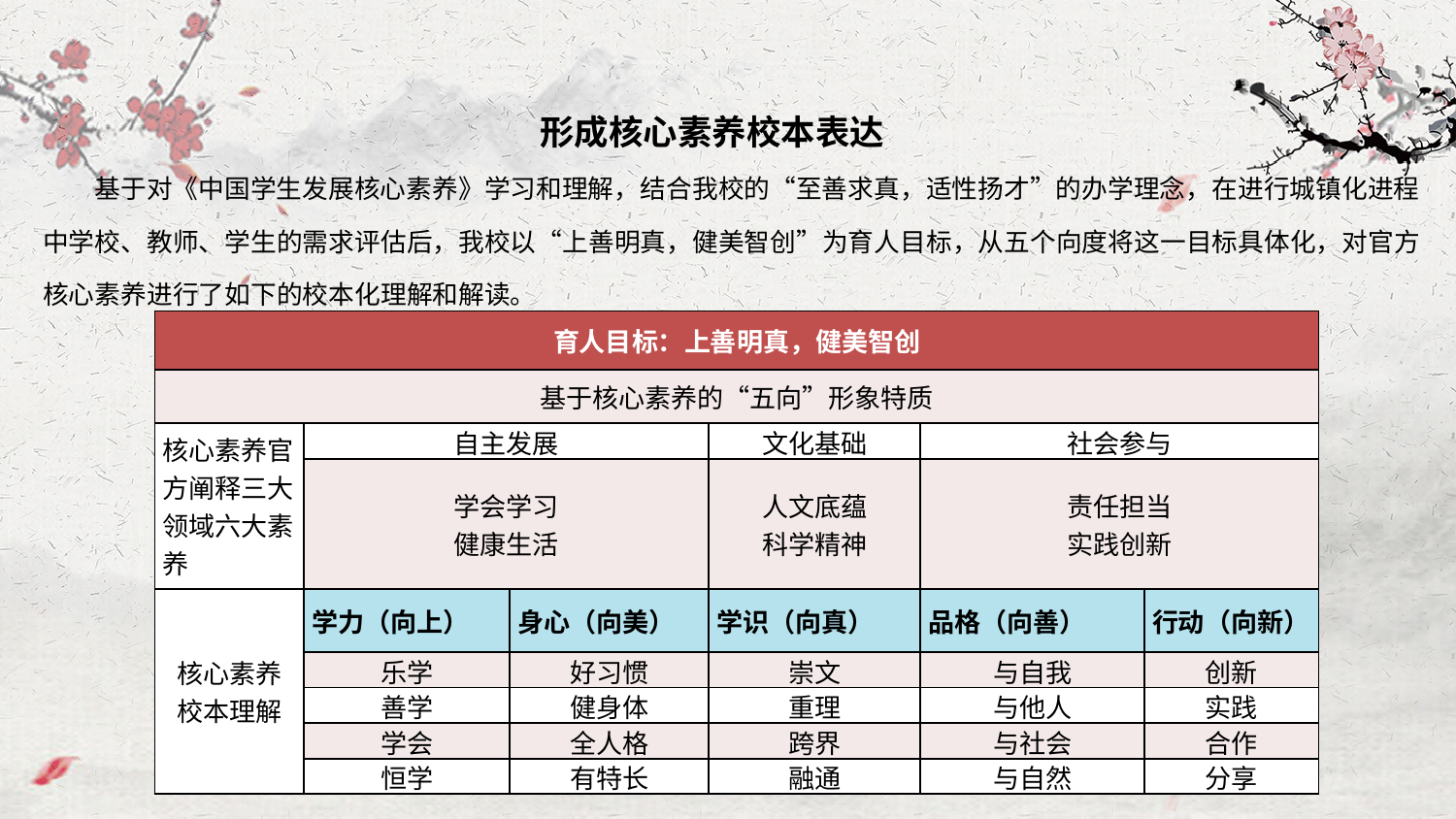

形成核心素养校本表达
基于对《中国学生发展核心素养》学习和理解，结合我校的“至善求真，适性扬才”的办学理念，在进行城镇化进程中学校、教师、学生的需求评估后，我校以“上善明真，健美智创”为育人目标，从五个向度将这一目标具体化，对官方核心素养进行了如下的校本化理解和解读。
| 育人目标：上善明真，健美智创 |  |  |  |  |  |
| --- | --- | --- | --- | --- | --- |
| 基于核心素养的“五向”形象特质 |  |  |  |  |  |
| 核心素养官方阐释三大领域六大素养 | 自主发展 |  | 文化基础 | 社会参与 |  |
|  | 学会学习 健康生活 |  | 人文底蕴 科学精神 | 责任担当 实践创新 |  |
| 核心素养 校本理解 | 学力（向上） | 身心（向美） | 学识（向真） | 品格（向善） | 行动（向新） |
|  | 乐学 | 好习惯 | 崇文 | 与自我 | 创新 |
|  | 善学 | 健身体 | 重理 | 与他人 | 实践 |
|  | 学会 | 全人格 | 跨界 | 与社会 | 合作 |
|  | 恒学 | 有特长 | 融通 | 与自然 | 分享 |